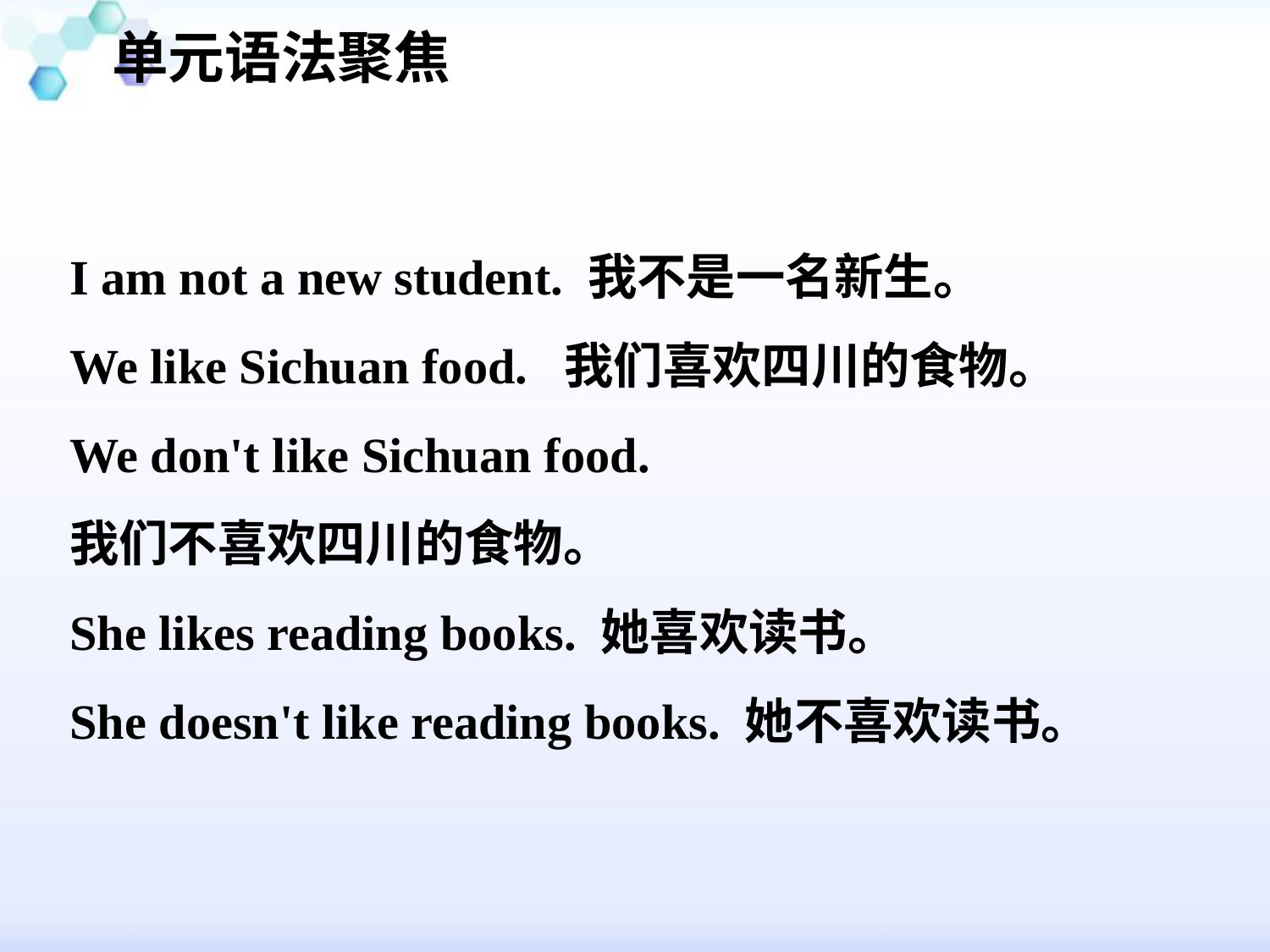

单元语法聚焦
#
I am not a new student. 我不是一名新生。
We like Sichuan food.  我们喜欢四川的食物。
We don't like Sichuan food.
我们不喜欢四川的食物。
She likes reading books. 她喜欢读书。
She doesn't like reading books. 她不喜欢读书。